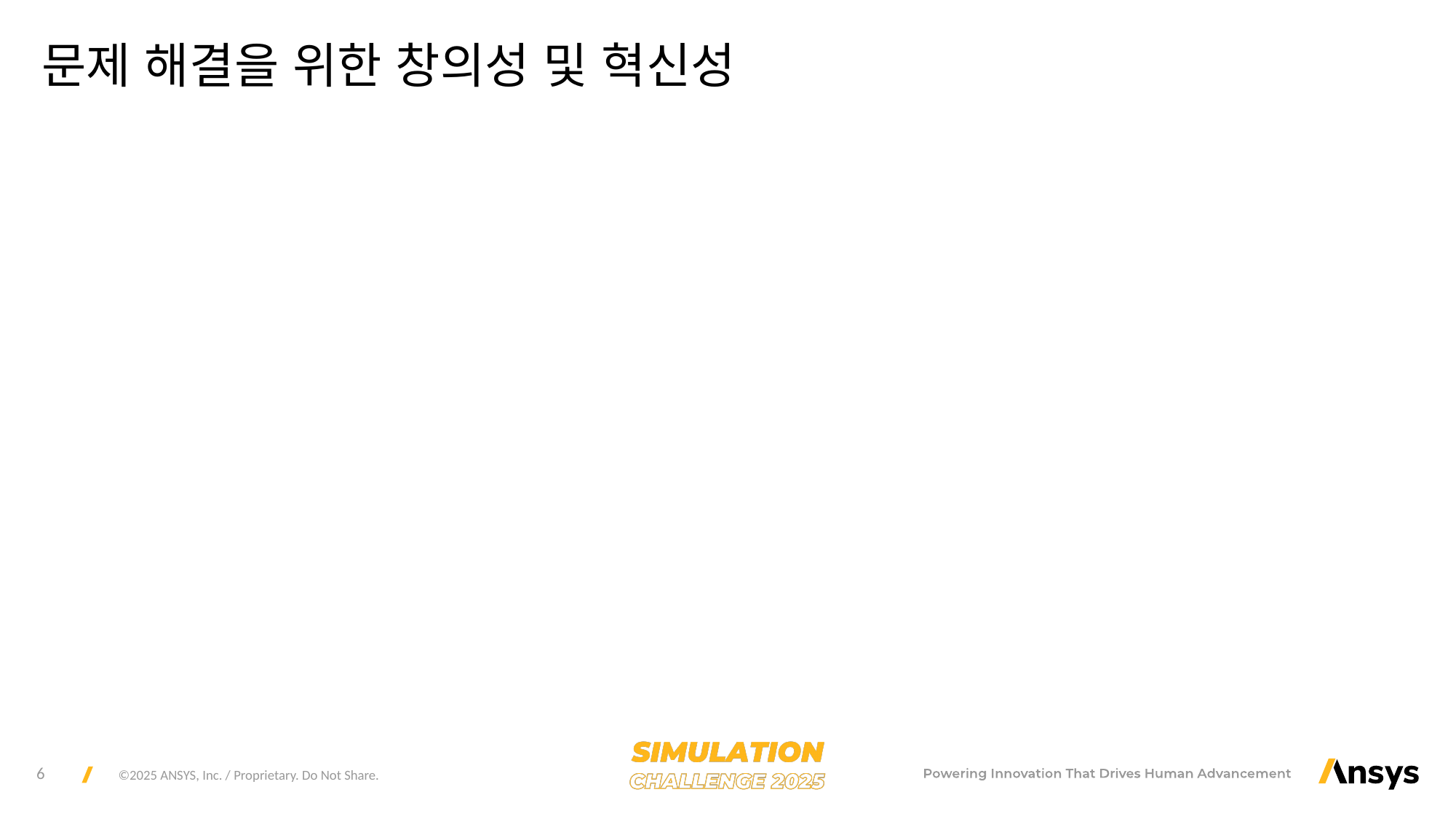

# 문제 해결을 위한 창의성 및 혁신성